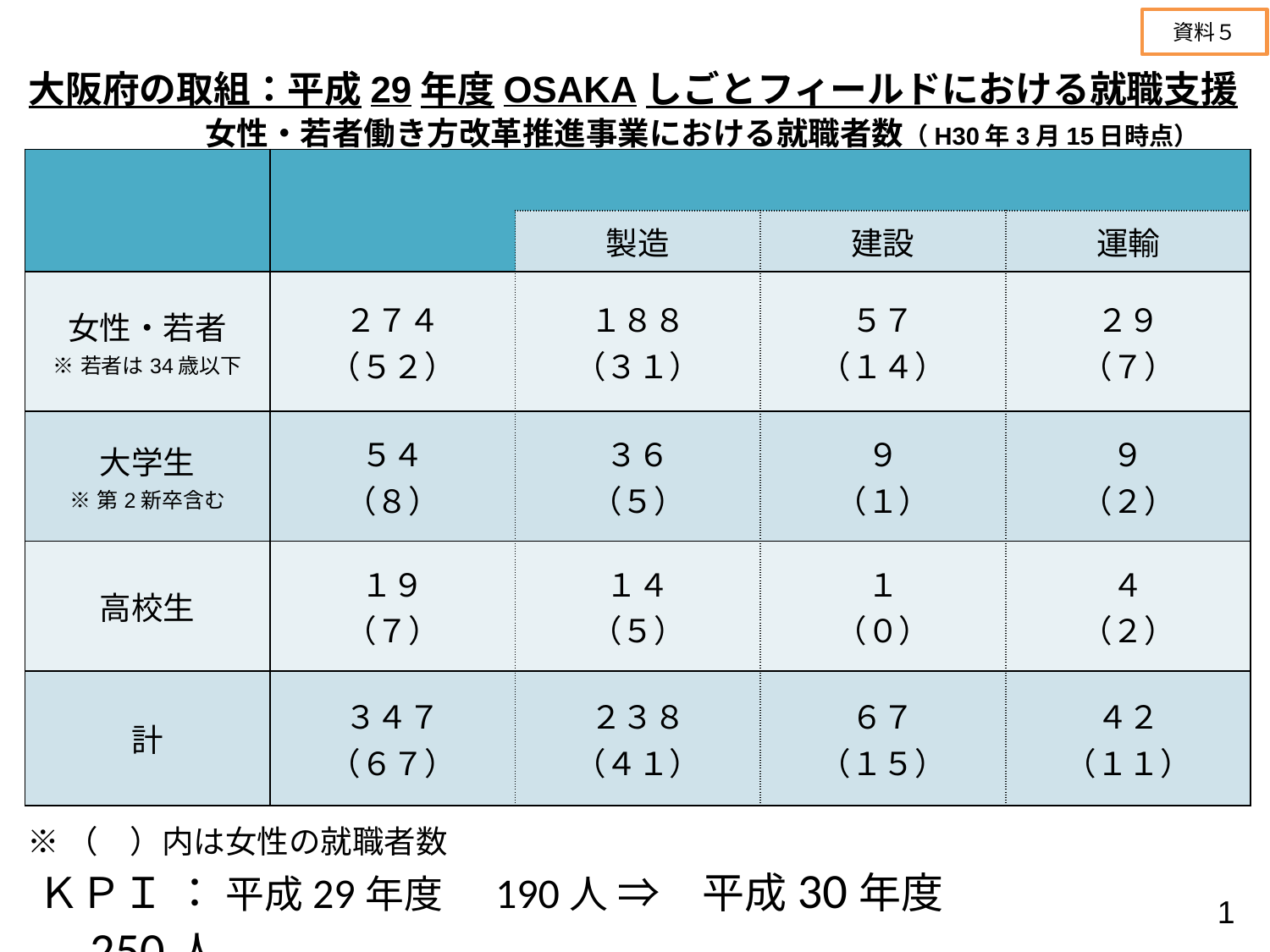

資料５
大阪府の取組：平成29年度OSAKAしごとフィールドにおける就職支援
　　　　　女性・若者働き方改革推進事業における就職者数（H30年3月15日時点）
|  |  |  |  |  |
| --- | --- | --- | --- | --- |
|  |  | 製造 | 建設 | 運輸 |
| 女性・若者 ※若者は34歳以下 | ２７４ （５２） | １８８ （３１） | ５７ （１４） | ２９ （７） |
| 大学生 ※第2新卒含む | ５４ （８） | ３６ （５） | ９ （１） | ９ （２） |
| 高校生 | １９ （７） | １４ （５） | １ （０） | ４ （２） |
| 計 | ３４７ （６７） | ２３８ （４１） | ６７ （１５） | ４２ （１１） |
※（　）内は女性の就職者数
ＫＰＩ ： 平成29年度　190人 ⇒　平成30年度　250人
1